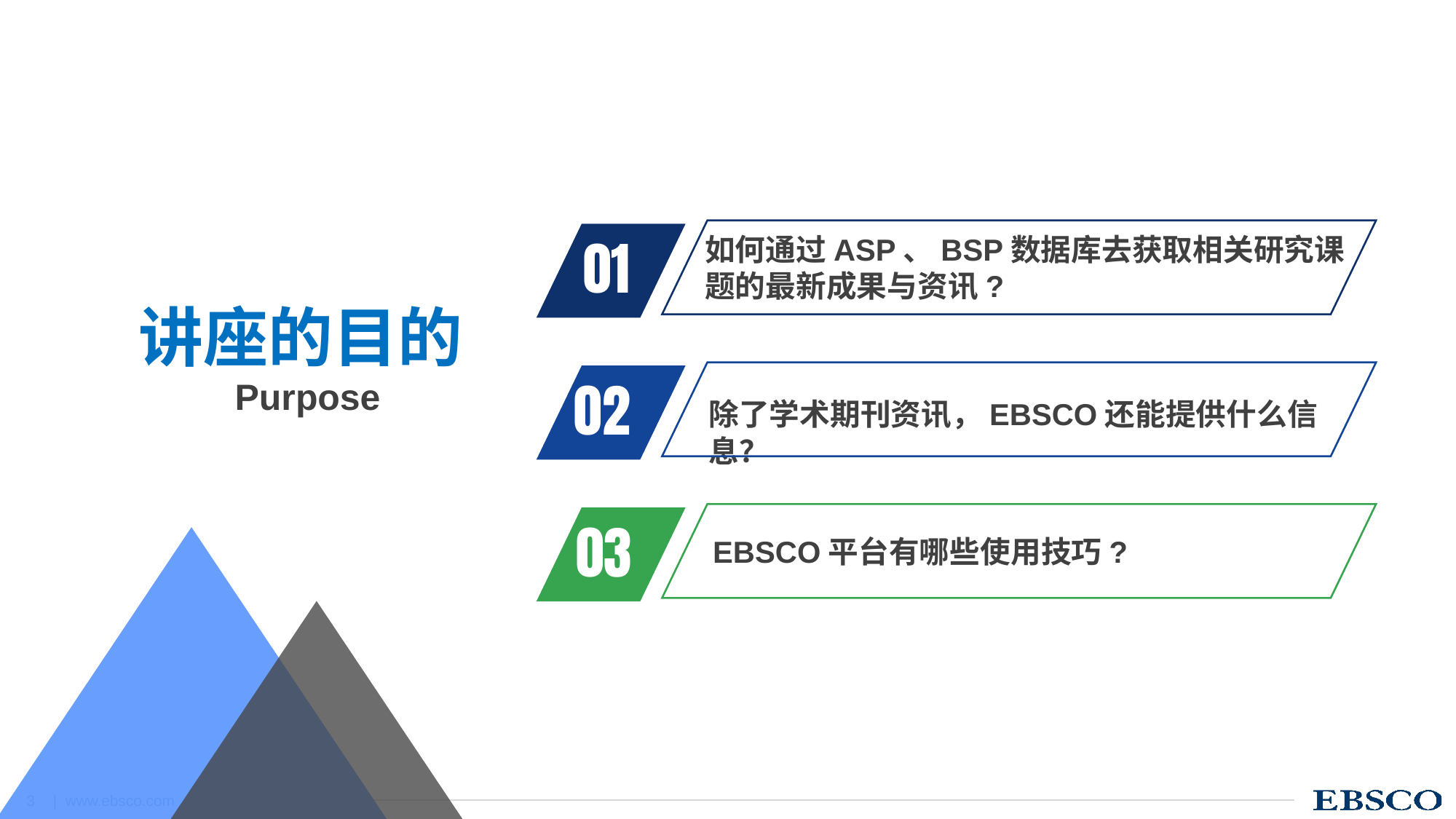

如何通过ASP、BSP数据库去获取相关研究课题的最新成果与资讯?

01

除了学术期刊资讯，EBSCO还能提供什么信息？

02

EBSCO平台有哪些使用技巧?

03
讲座的目的Purpose